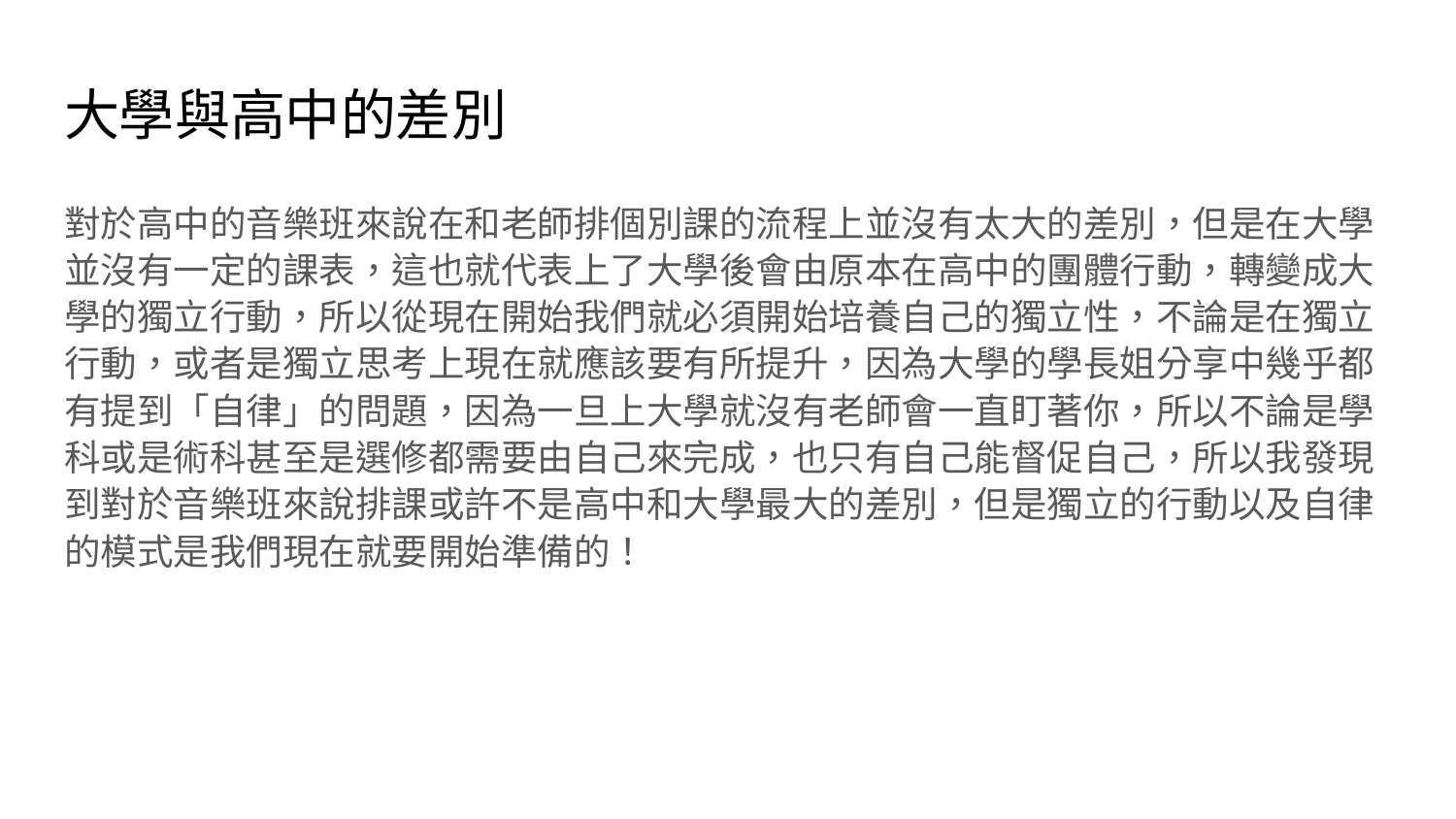

# 大學與高中的差別
對於高中的音樂班來說在和老師排個別課的流程上並沒有太大的差別，但是在大學並沒有一定的課表，這也就代表上了大學後會由原本在高中的團體行動，轉變成大學的獨立行動，所以從現在開始我們就必須開始培養自己的獨立性，不論是在獨立行動，或者是獨立思考上現在就應該要有所提升，因為大學的學長姐分享中幾乎都有提到「自律」的問題，因為一旦上大學就沒有老師會一直盯著你，所以不論是學科或是術科甚至是選修都需要由自己來完成，也只有自己能督促自己，所以我發現到對於音樂班來說排課或許不是高中和大學最大的差別，但是獨立的行動以及自律的模式是我們現在就要開始準備的！